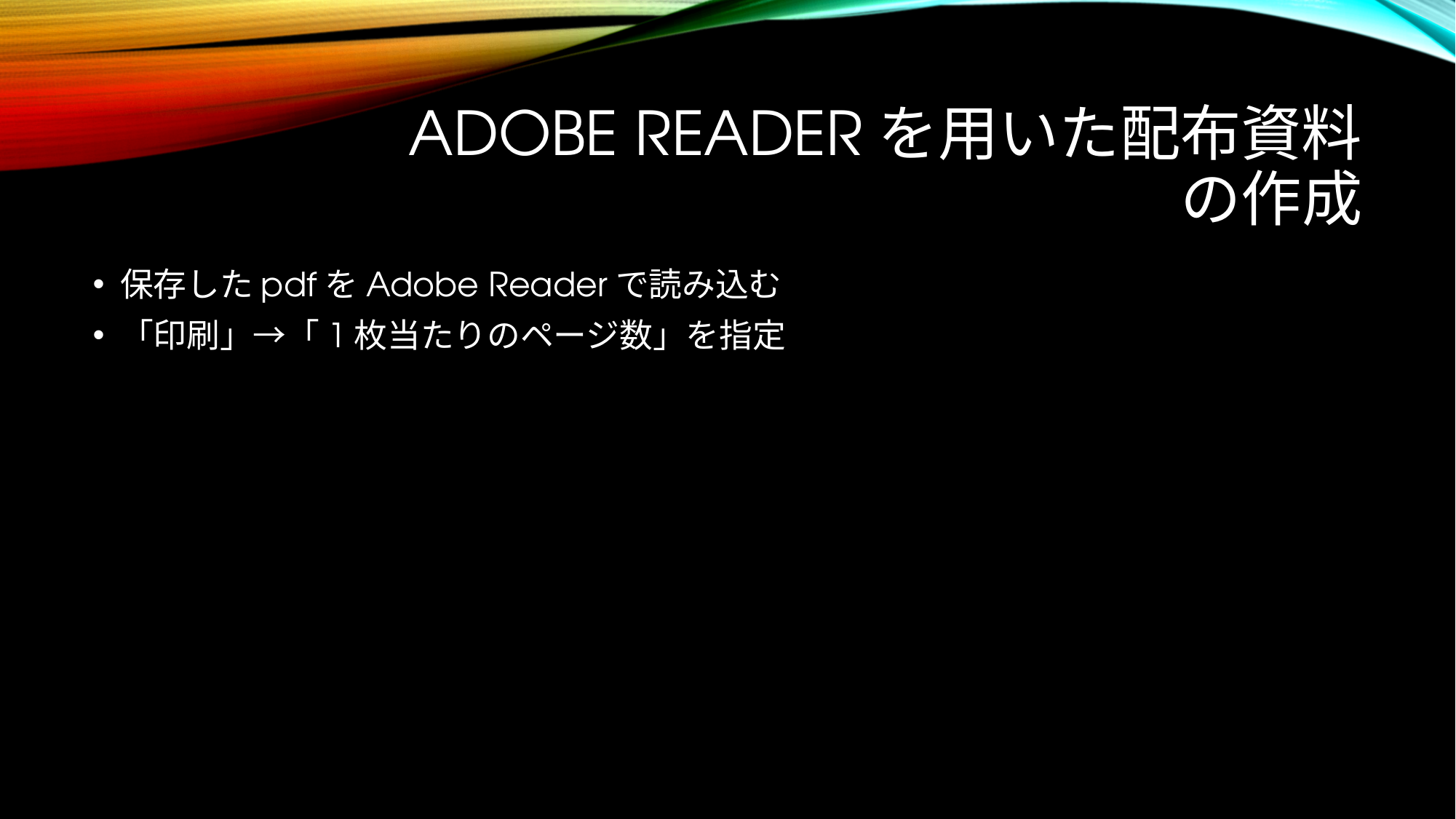

# Adobe Readerを用いた配布資料の作成
保存したpdfをAdobe Readerで読み込む
「印刷」→「1枚当たりのページ数」を指定